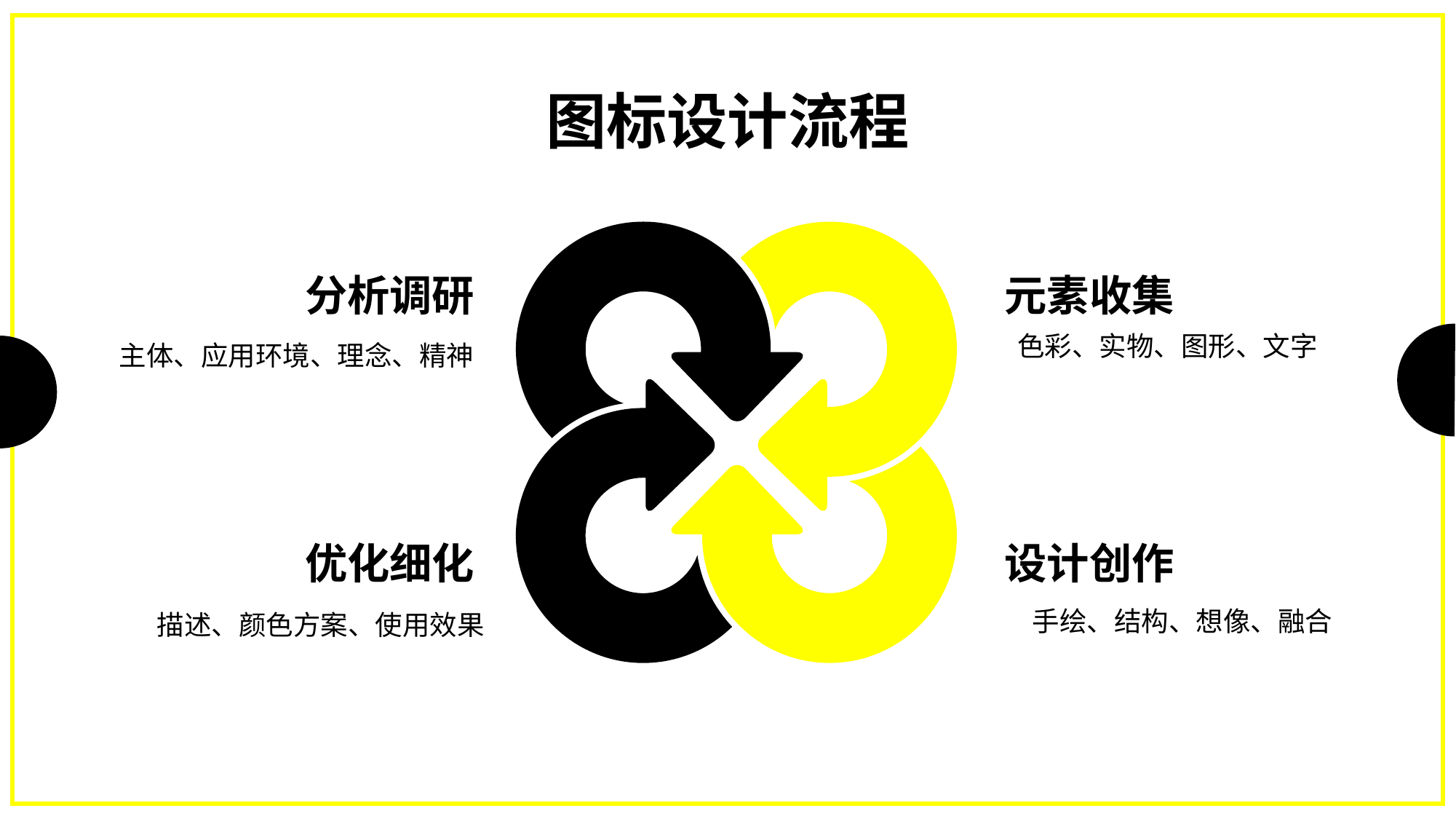

图标设计流程

分析调研
元素收集
色彩、实物、图形、文字
主体、应用环境、理念、精神
优化细化
设计创作
手绘、结构、想像、融合
描述、颜色方案、使用效果